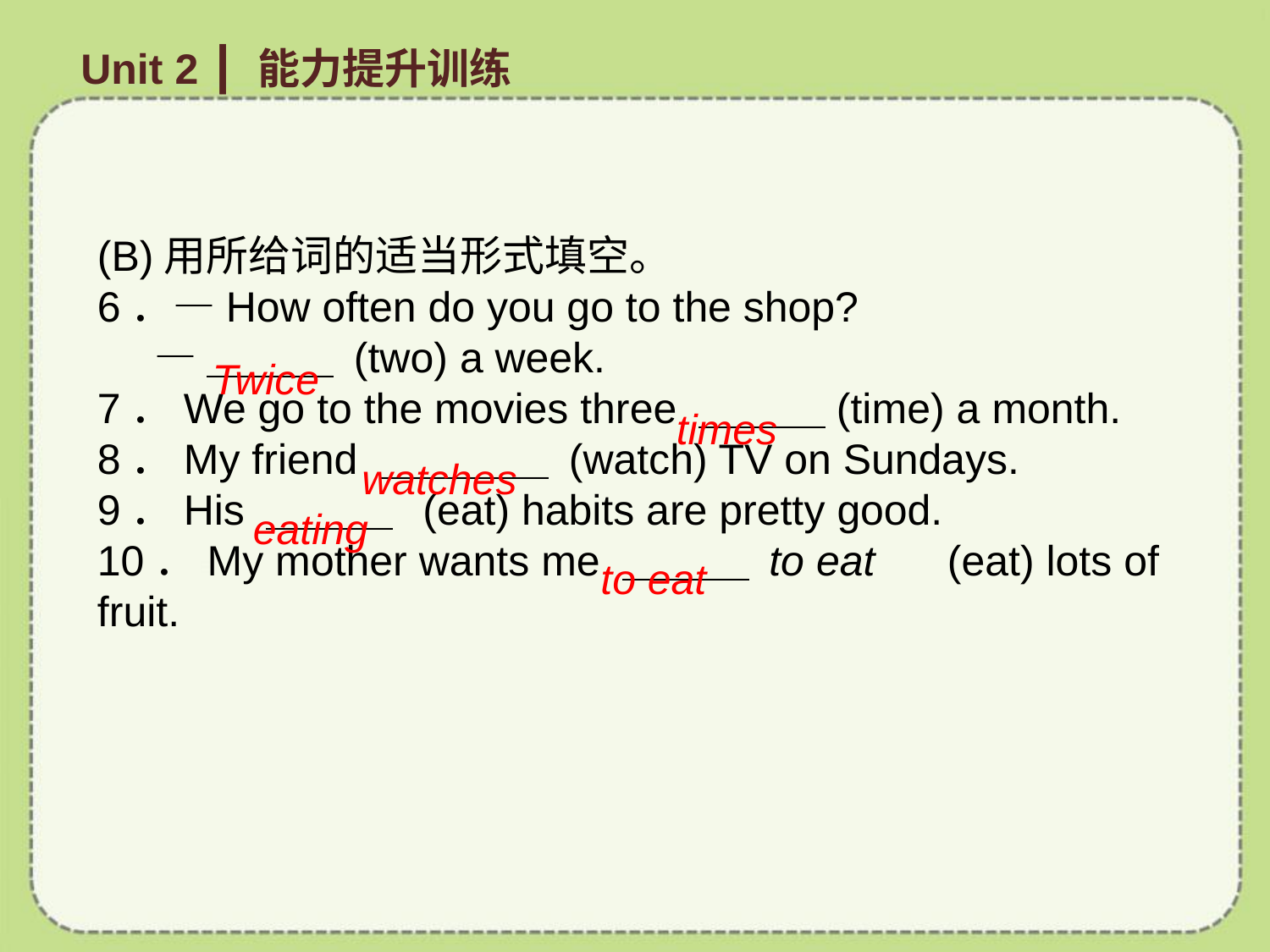

Unit 2 ┃ 能力提升训练
(B)用所给词的适当形式填空。
6．—How often do you go to the shop?
      —＿＿＿ (two) a week.
7．We go to the movies three ＿＿＿(time) a month.
8．My friend ＿＿＿＿ (watch) TV on Sundays.
9．His ＿＿＿  (eat) habits are pretty good.
10．My mother wants me ＿＿＿ to eat　 (eat) lots of fruit.
Twice
 times
watches
eating
to eat